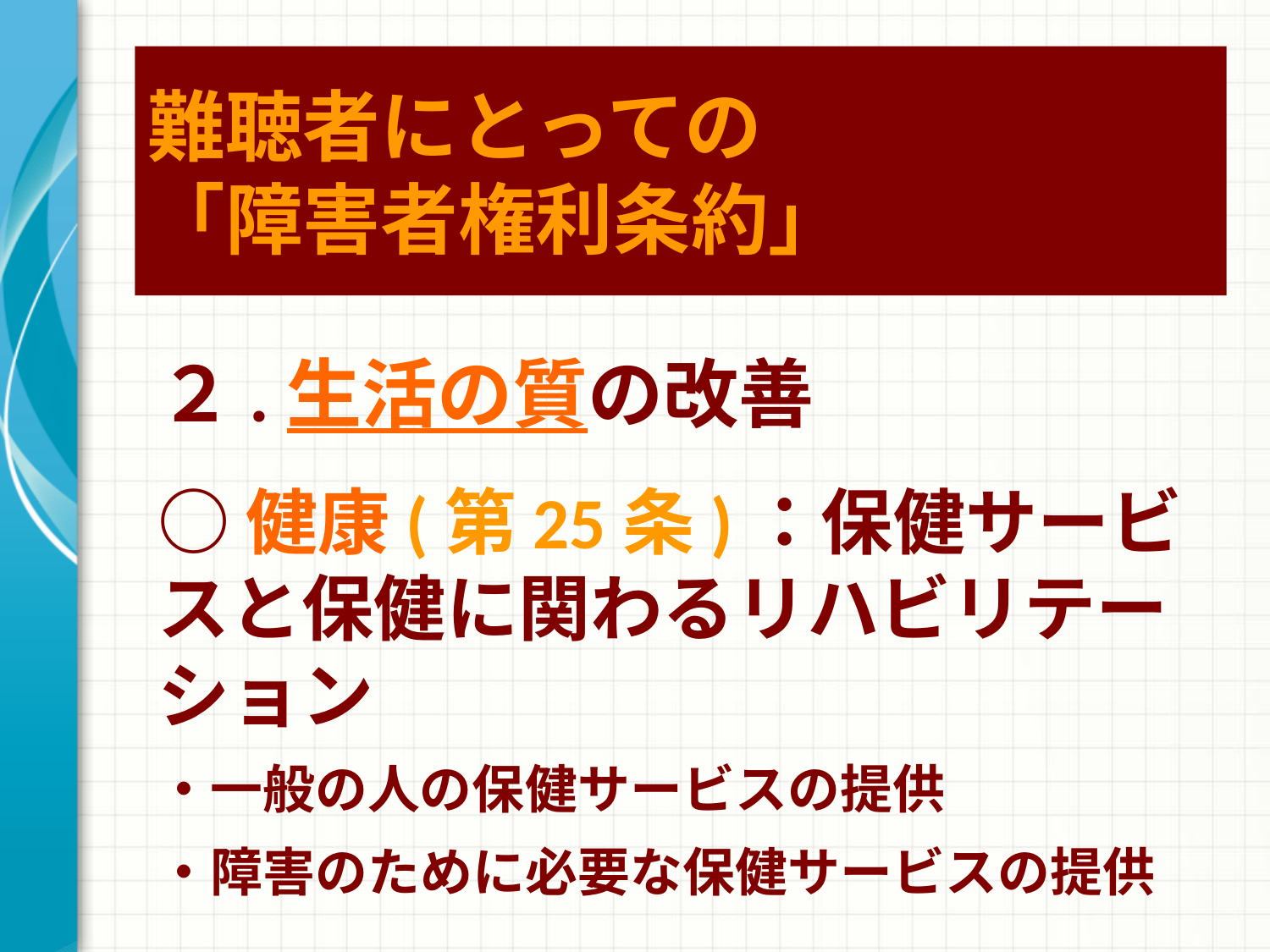

# 難聴者にとっての 「障害者権利条約」
２.生活の質の改善
○健康(第25条)：保健サービスと保健に関わるリハビリテーション
・一般の人の保健サービスの提供
・障害のために必要な保健サービスの提供